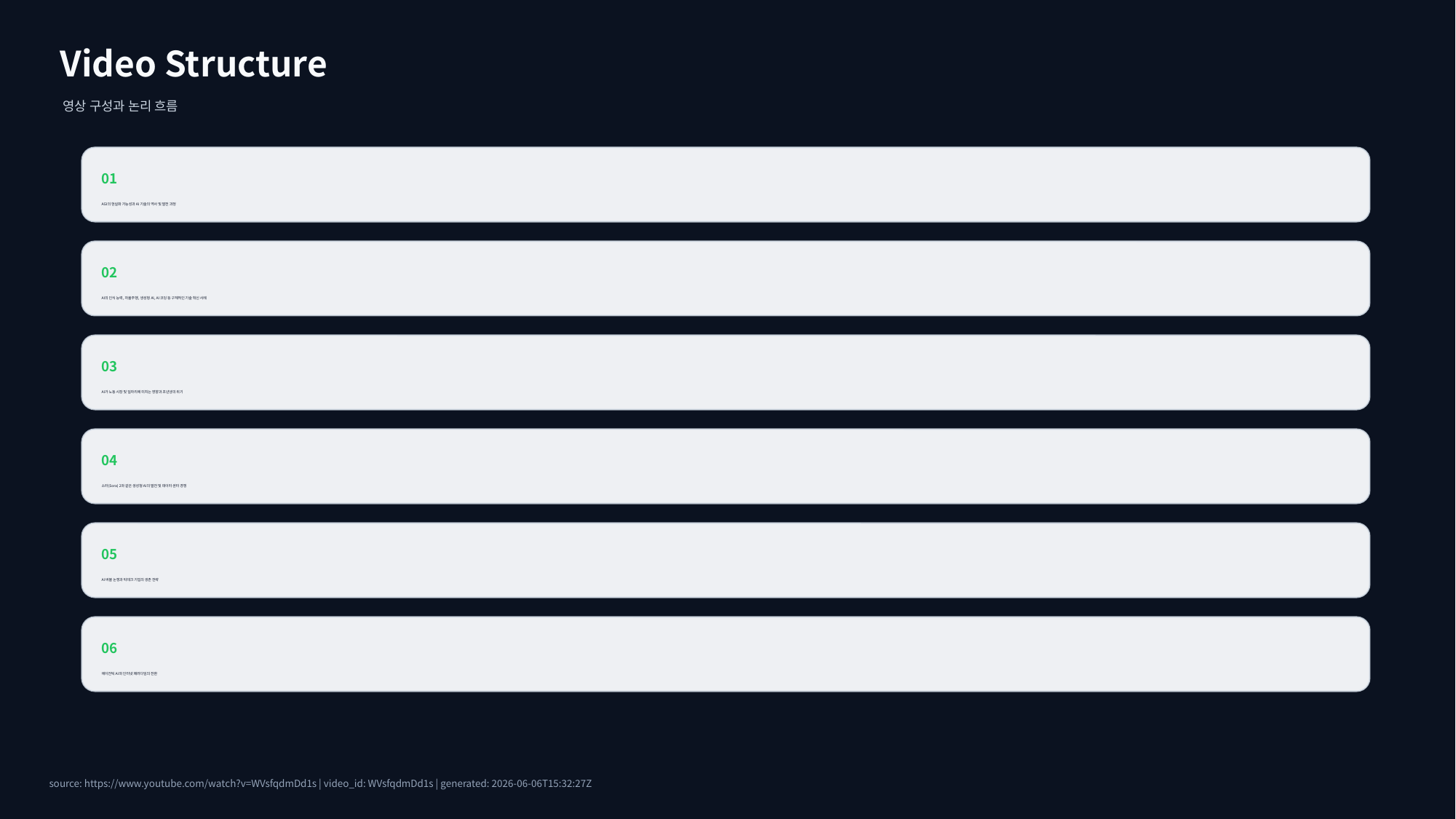

Video Structure
영상 구성과 논리 흐름

01
AGI의 현실화 가능성과 AI 기술의 역사 및 발전 과정

02
AI의 인식 능력, 자율주행, 생성형 AI, AI 코딩 등 구체적인 기술 혁신 사례

03
AI가 노동 시장 및 일자리에 미치는 영향과 초년생의 위기

04
소라(Sora) 2와 같은 생성형 AI의 발전 및 데이터 센터 경쟁

05
AI 버블 논쟁과 빅테크 기업의 생존 전략

06
에이전틱 AI와 인터넷 패러다임의 전환
source: https://www.youtube.com/watch?v=WVsfqdmDd1s | video_id: WVsfqdmDd1s | generated: 2026-06-06T15:32:27Z